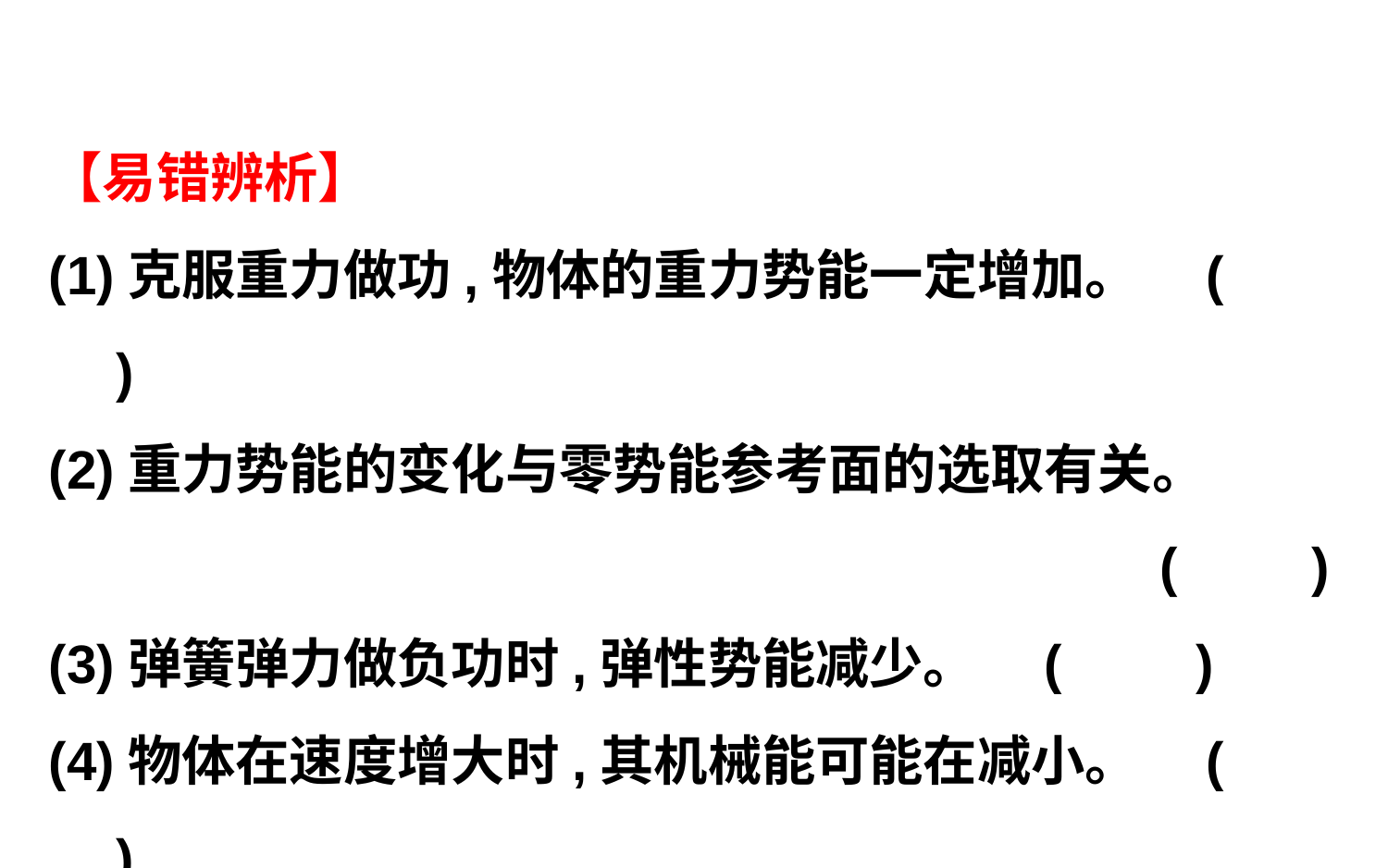

【易错辨析】
(1)克服重力做功,物体的重力势能一定增加。　(　　)
(2)重力势能的变化与零势能参考面的选取有关。
(　　)
(3)弹簧弹力做负功时,弹性势能减少。　(　　)
(4)物体在速度增大时,其机械能可能在减小。　(　　)